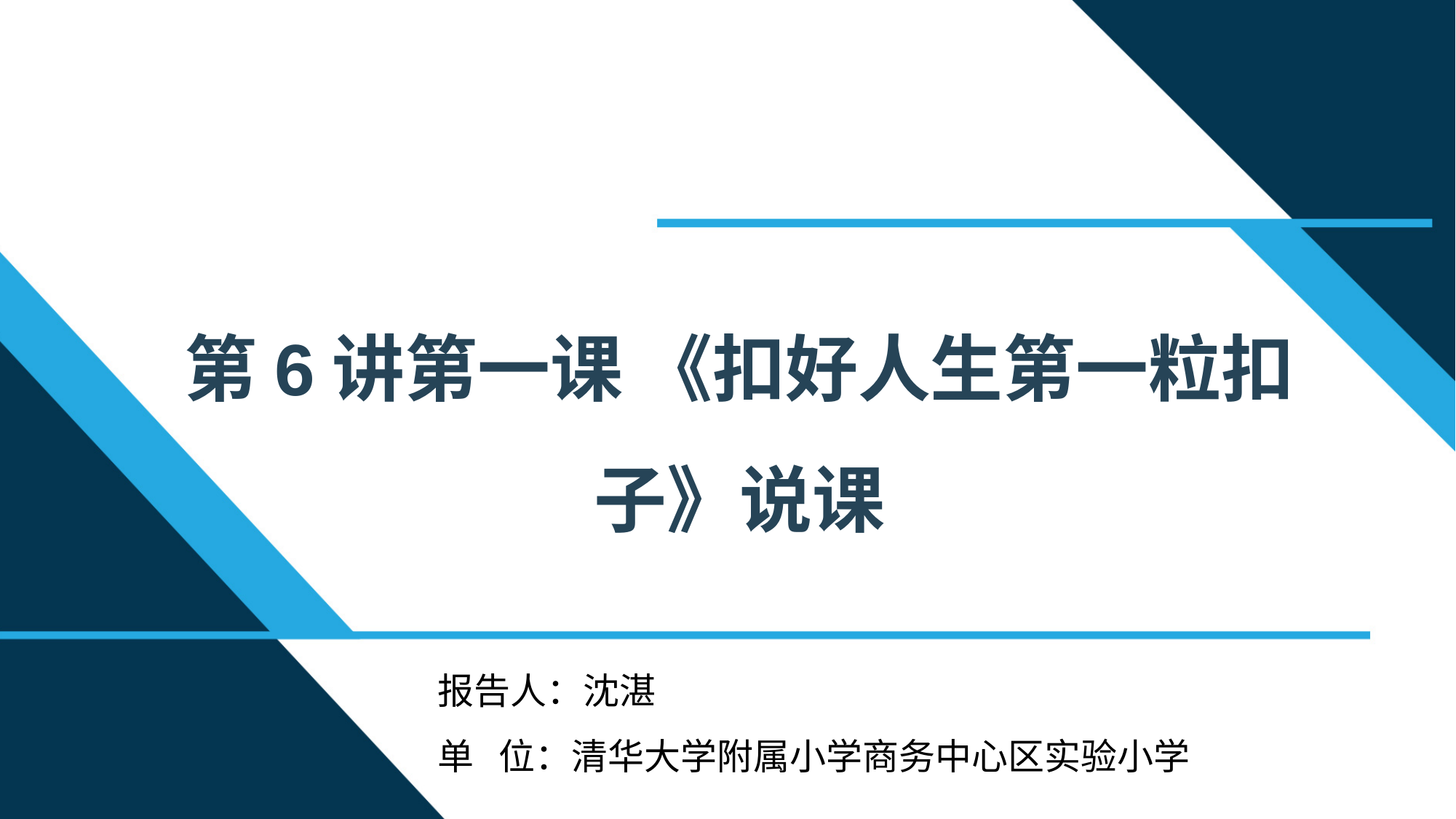

第6讲第一课 《扣好人生第一粒扣子》说课

报告人：沈湛
单   位：清华大学附属小学商务中心区实验小学